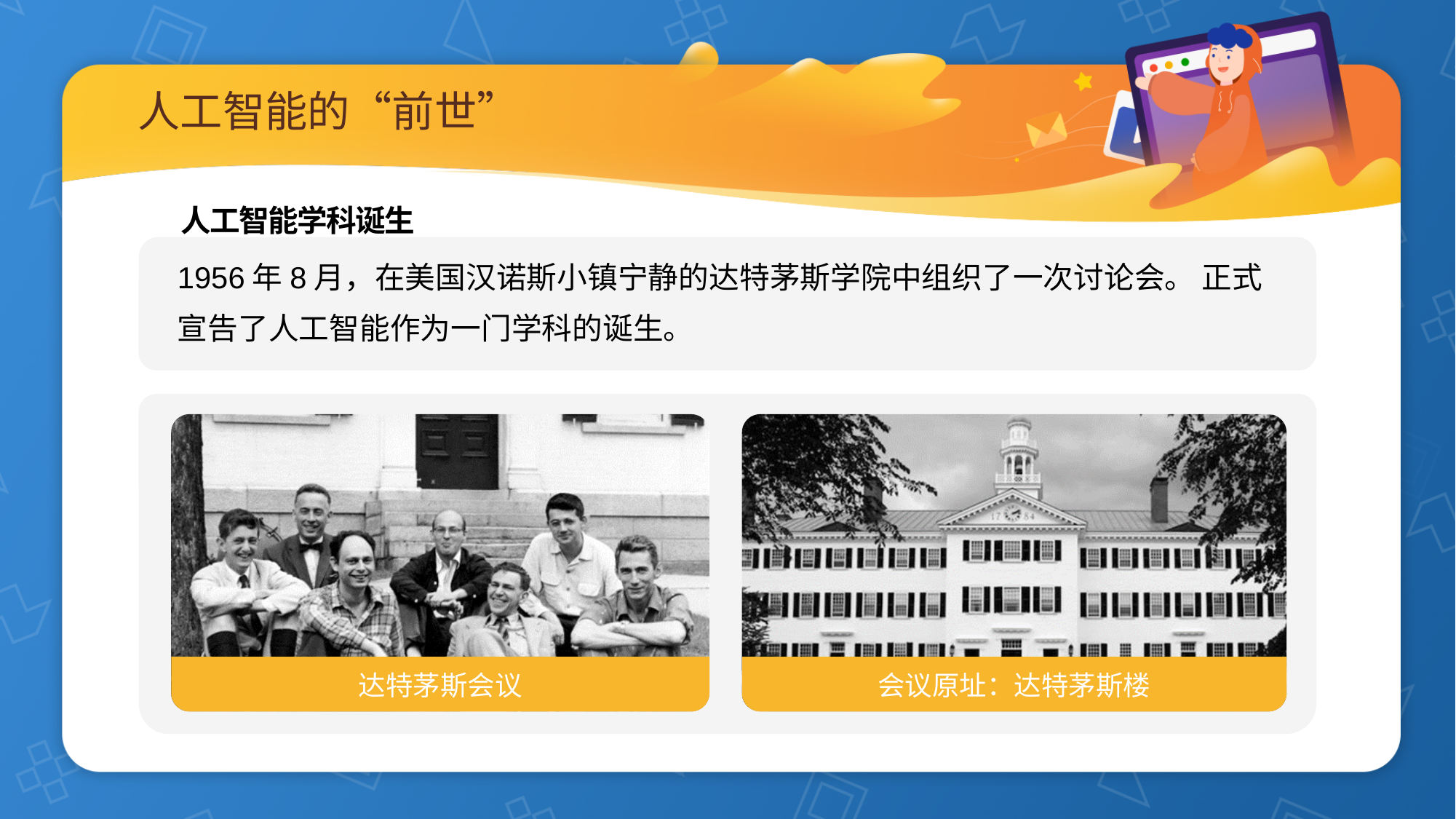

# 人工智能的“前世”
人工智能学科诞生
1956年8月，在美国汉诺斯小镇宁静的达特茅斯学院中组织了一次讨论会。 正式宣告了人工智能作为一门学科的诞生。

达特茅斯会议
会议原址：达特茅斯楼